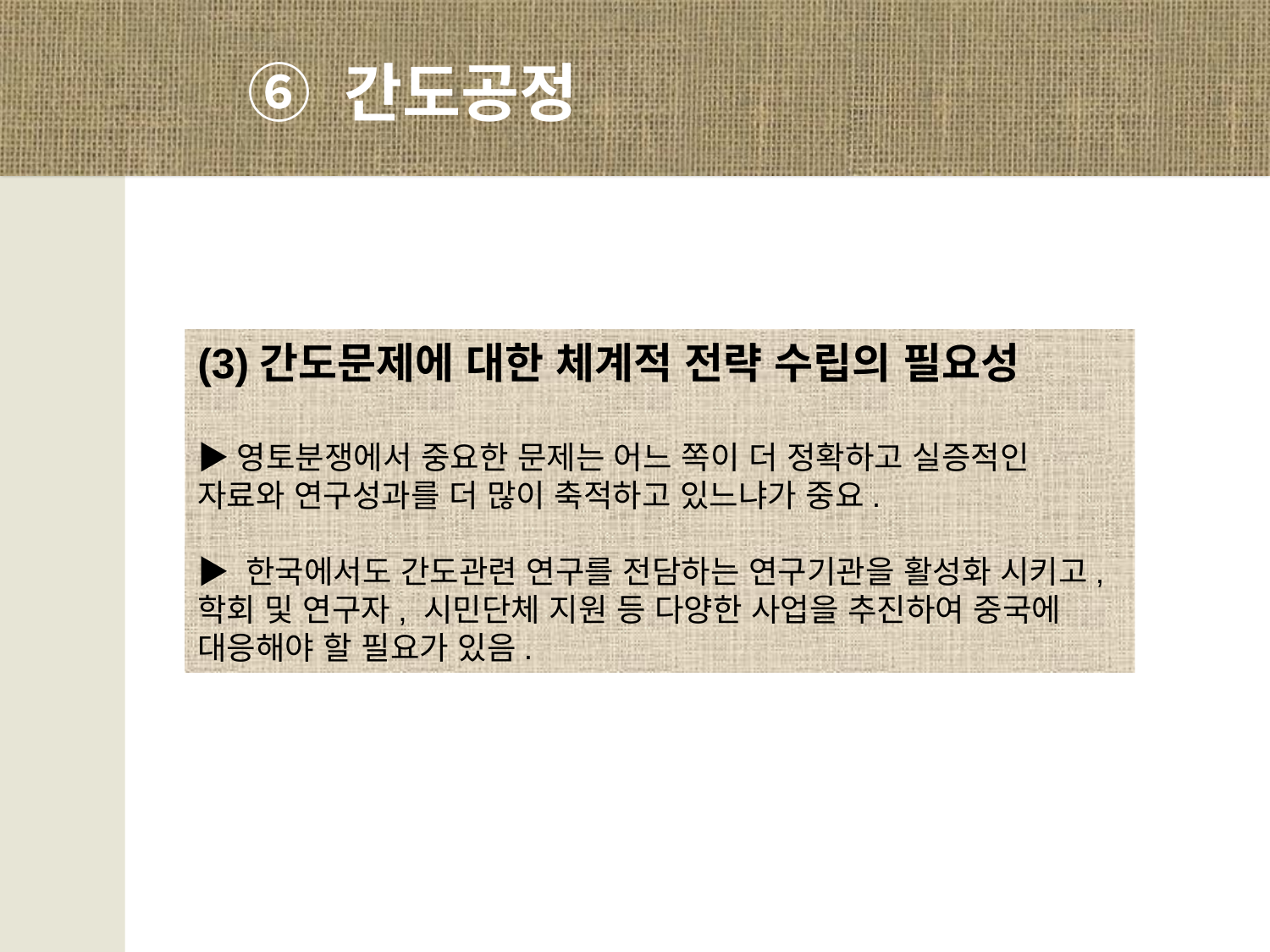

⑥ 간도공정
(3)간도문제에 대한 체계적 전략 수립의 필요성

▶영토분쟁에서 중요한 문제는 어느 쪽이 더 정확하고 실증적인 자료와 연구성과를 더 많이 축적하고 있느냐가 중요.

▶ 한국에서도 간도관련 연구를 전담하는 연구기관을 활성화 시키고, 학회 및 연구자, 시민단체 지원 등 다양한 사업을 추진하여 중국에 대응해야 할 필요가 있음.